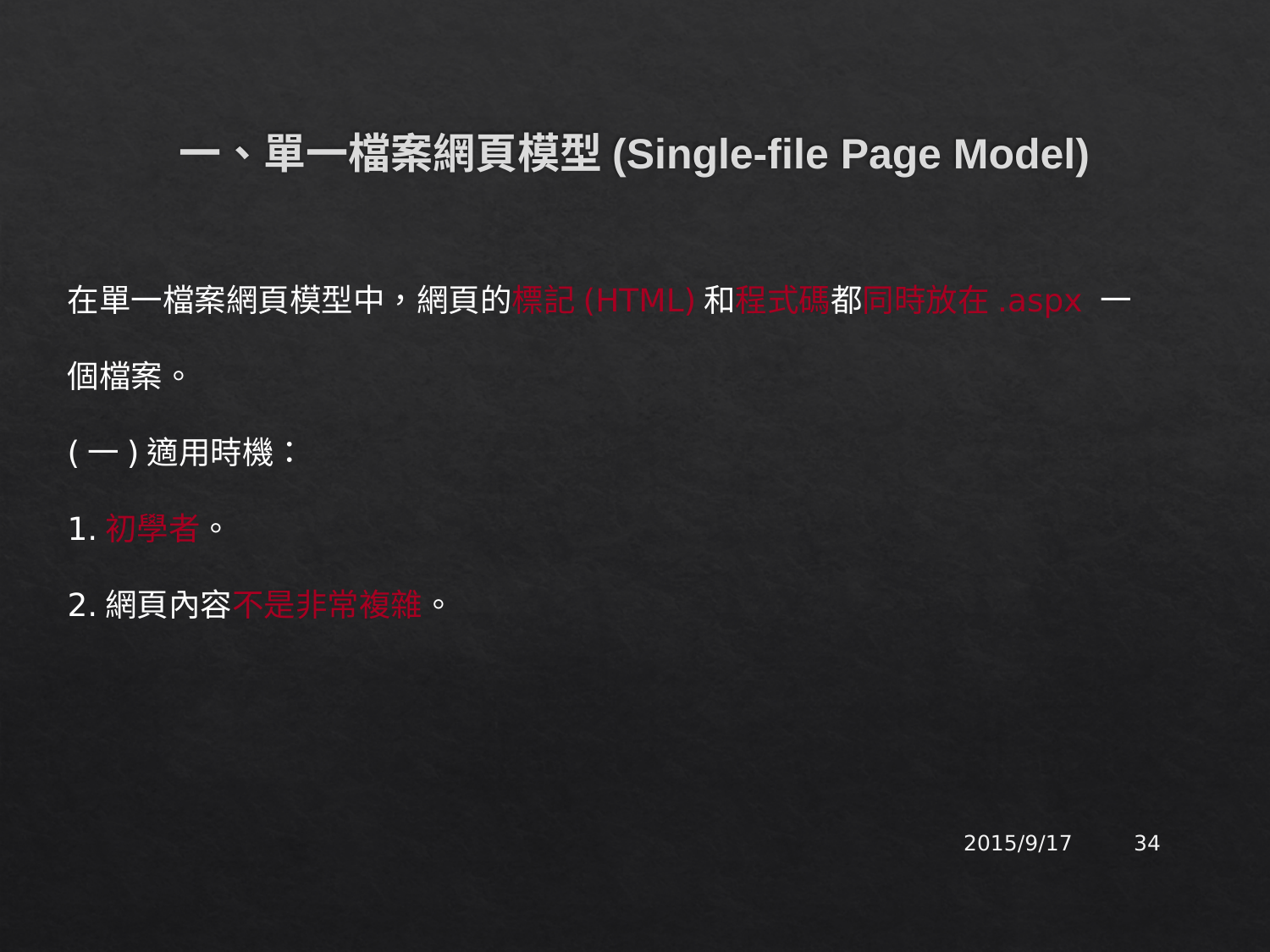

# 一、單一檔案網頁模型(Single-file Page Model)
在單一檔案網頁模型中，網頁的標記(HTML)和程式碼都同時放在.aspx 一個檔案。
(一)適用時機：
1.初學者。
2.網頁內容不是非常複雜。
2015/9/17
34